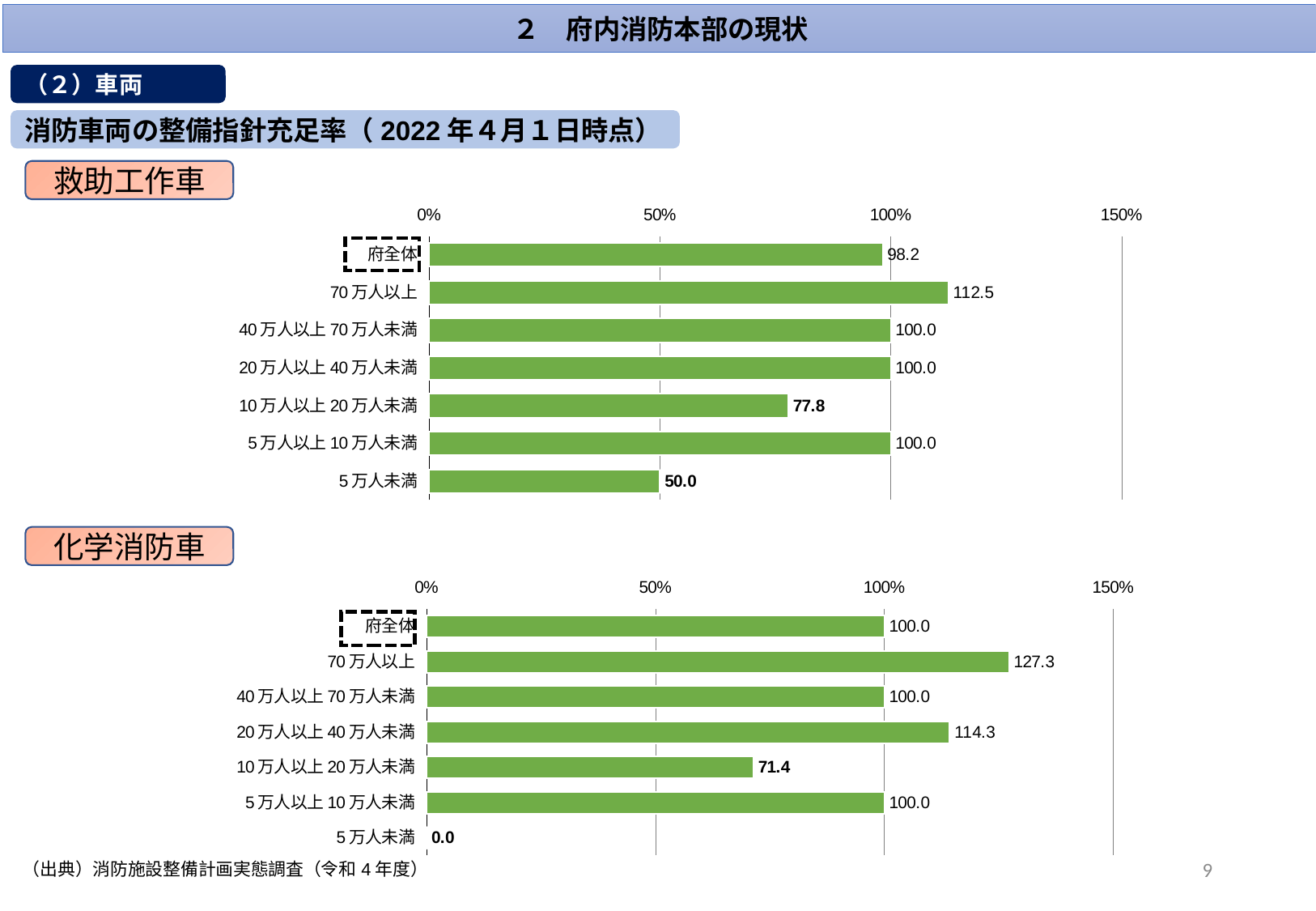

２　府内消防本部の現状
（２）車両
消防車両の整備指針充足率（2022年４月１日時点）
救助工作車

### Chart

| Category |  |
|---|---|
| 府全体 | 98.24561403508771 |
| 70万人以上 | 112.5 |
| 40万人以上70万人未満 | 100.0 |
| 20万人以上40万人未満 | 100.0 |
| 10万人以上20万人未満 | 77.77777777777779 |
| 5万人以上10万人未満 | 100.0 |
| 5万人未満 | 50.0 |
化学消防車

### Chart

| Category |  |
|---|---|
| 府全体 | 100.0 |
| 70万人以上 | 127.27272727272727 |
| 40万人以上70万人未満 | 100.0 |
| 20万人以上40万人未満 | 114.28571428571428 |
| 10万人以上20万人未満 | 71.42857142857143 |
| 5万人以上10万人未満 | 100.0 |
| 5万人未満 | 0.0 |
9
（出典）消防施設整備計画実態調査（令和4年度）